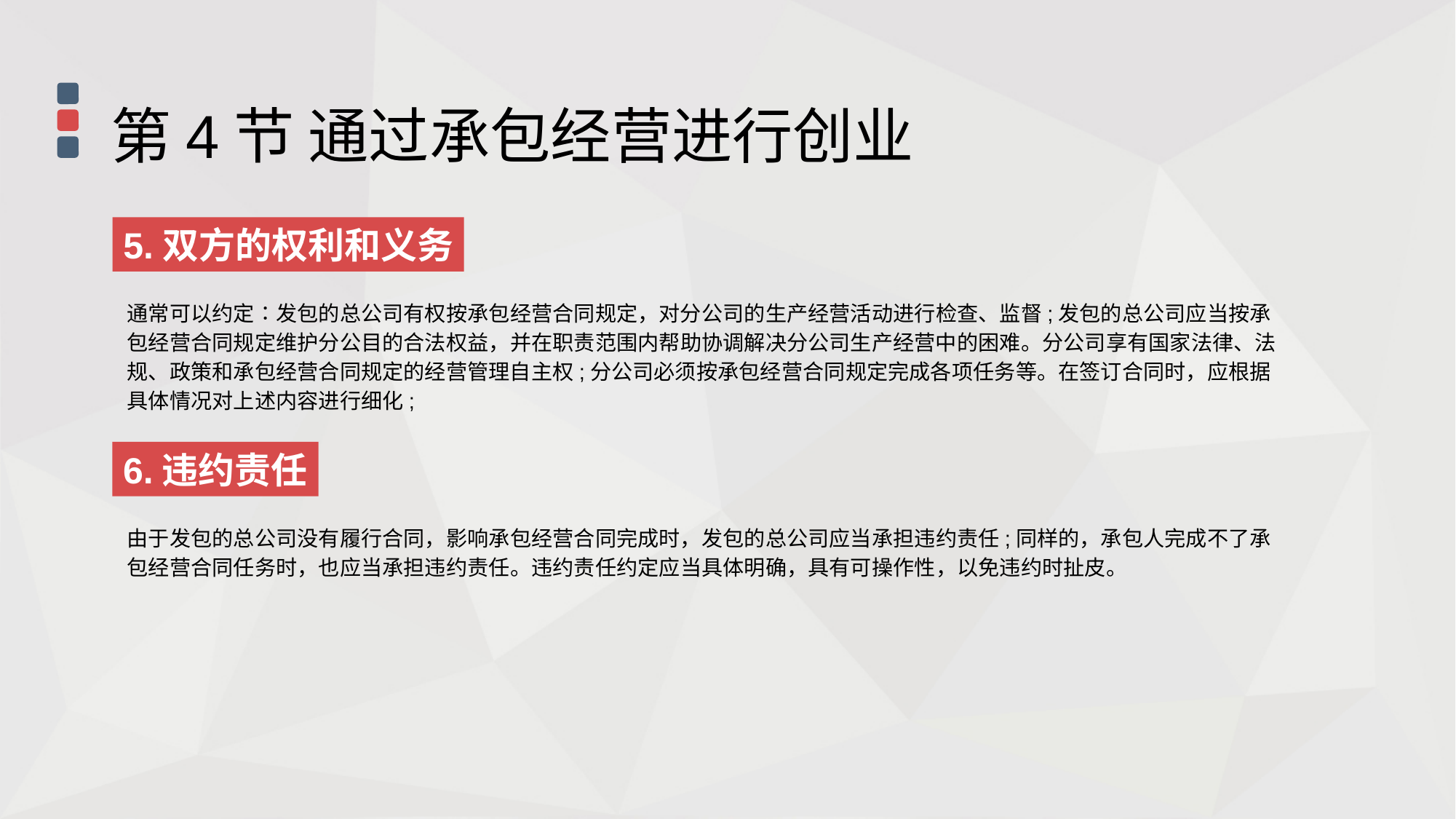

第4节 通过承包经营进行创业
5.双方的权利和义务
通常可以约定∶发包的总公司有权按承包经营合同规定，对分公司的生产经营活动进行检查、监督;发包的总公司应当按承包经营合同规定维护分公目的合法权益，并在职责范围内帮助协调解决分公司生产经营中的困难。分公司享有国家法律、法规、政策和承包经营合同规定的经营管理自主权;分公司必须按承包经营合同规定完成各项任务等。在签订合同时，应根据具体情况对上述内容进行细化;
6.违约责任
由于发包的总公司没有履行合同，影响承包经营合同完成时，发包的总公司应当承担违约责任;同样的，承包人完成不了承包经营合同任务时，也应当承担违约责任。违约责任约定应当具体明确，具有可操作性，以免违约时扯皮。